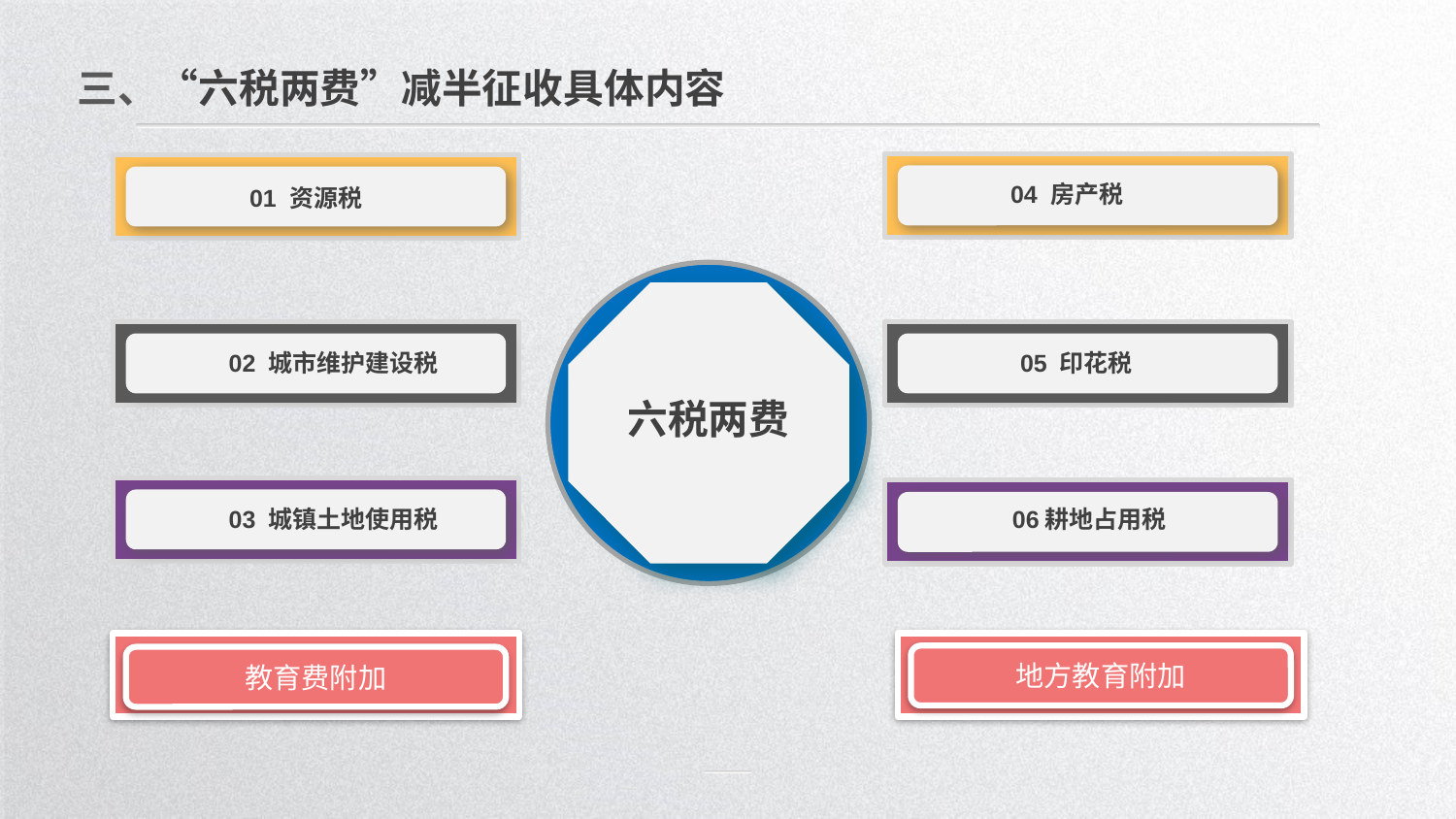

三、“六税两费”减半征收具体内容

04 房产税
01 资源税

02 城市维护建设税
05 印花税
六税两费

03 城镇土地使用税
06耕地占用税

教育费附加

地方教育附加